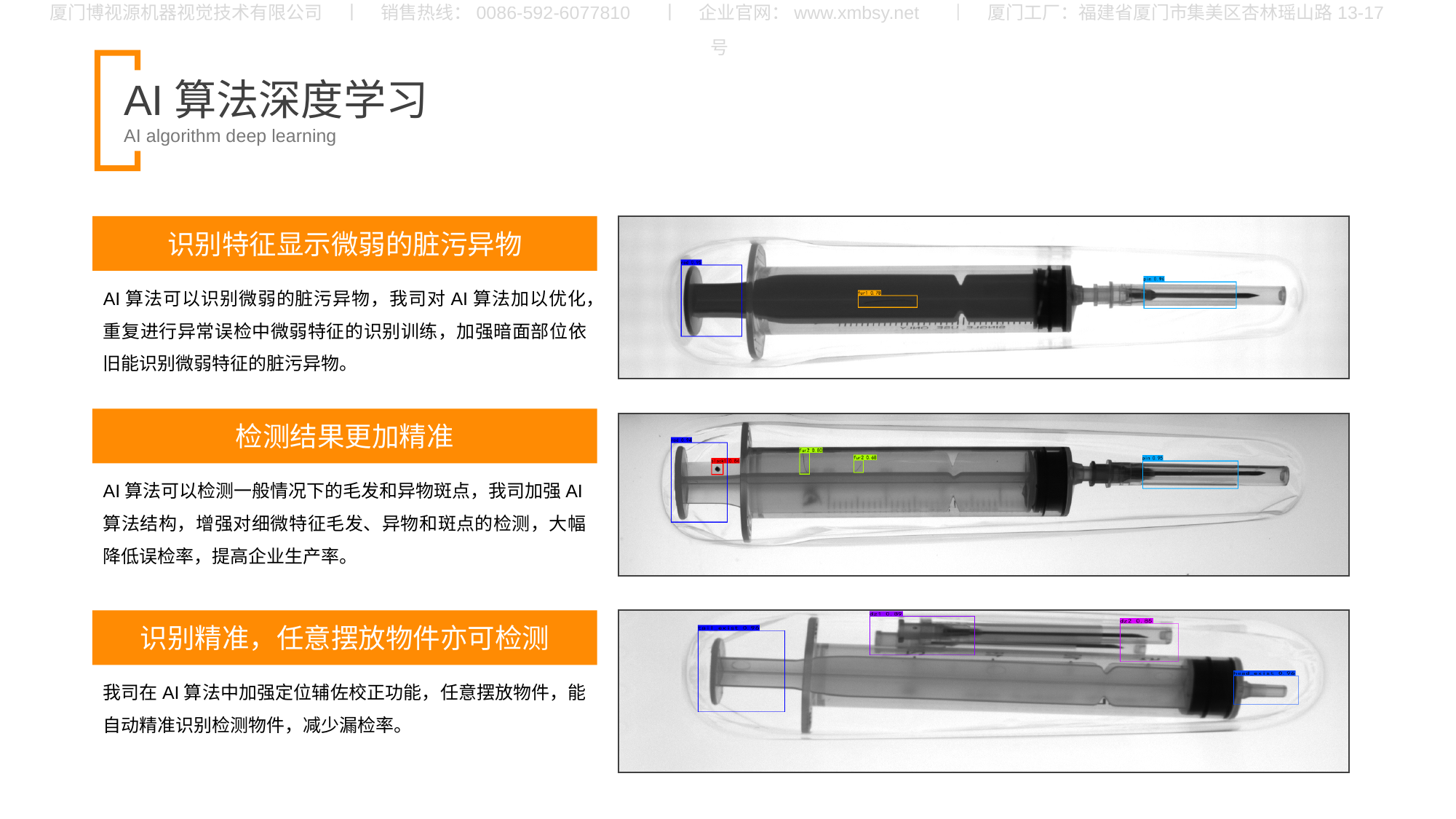

识别特征显示微弱的脏污异物

AI算法可以识别微弱的脏污异物，我司对AI算法加以优化，重复进行异常误检中微弱特征的识别训练，加强暗面部位依旧能识别微弱特征的脏污异物。
检测结果更加精准
AI算法可以检测一般情况下的毛发和异物斑点，我司加强AI算法结构，增强对细微特征毛发、异物和斑点的检测，大幅降低误检率，提高企业生产率。

识别精准，任意摆放物件亦可检测
我司在AI算法中加强定位辅佐校正功能，任意摆放物件，能自动精准识别检测物件，减少漏检率。